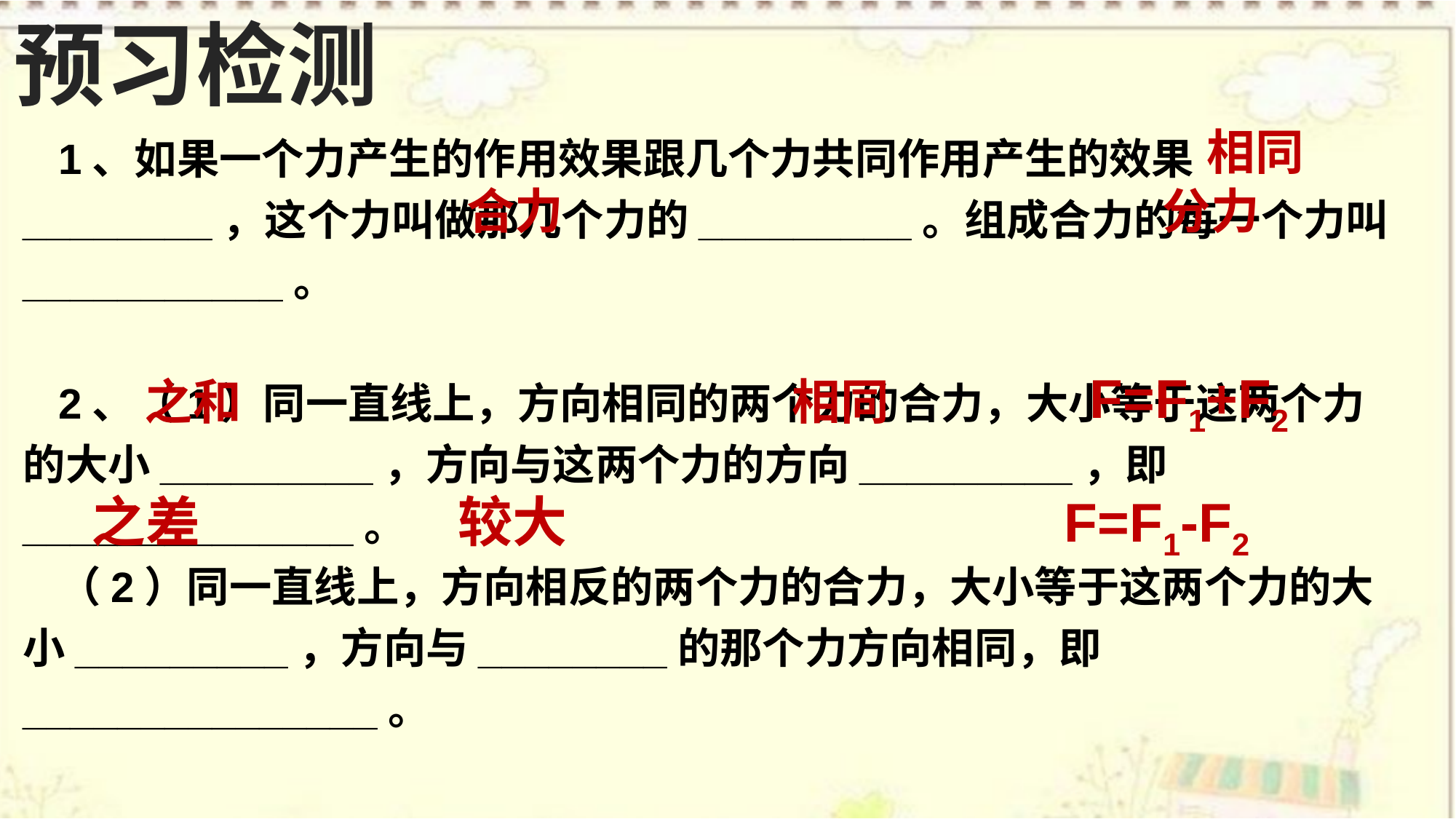

预习检测
1、如果一个力产生的作用效果跟几个力共同作用产生的效果________，这个力叫做那几个力的_________。组成合力的每一个力叫___________。

2、（1）同一直线上，方向相同的两个力的合力，大小等于这两个力的大小_________，方向与这两个力的方向_________，即______________。
（2）同一直线上，方向相反的两个力的合力，大小等于这两个力的大小_________，方向与________的那个力方向相同，即_______________。
相同
合力
分力
F=F1+F2
之和
相同
之差
较大
F=F1-F2